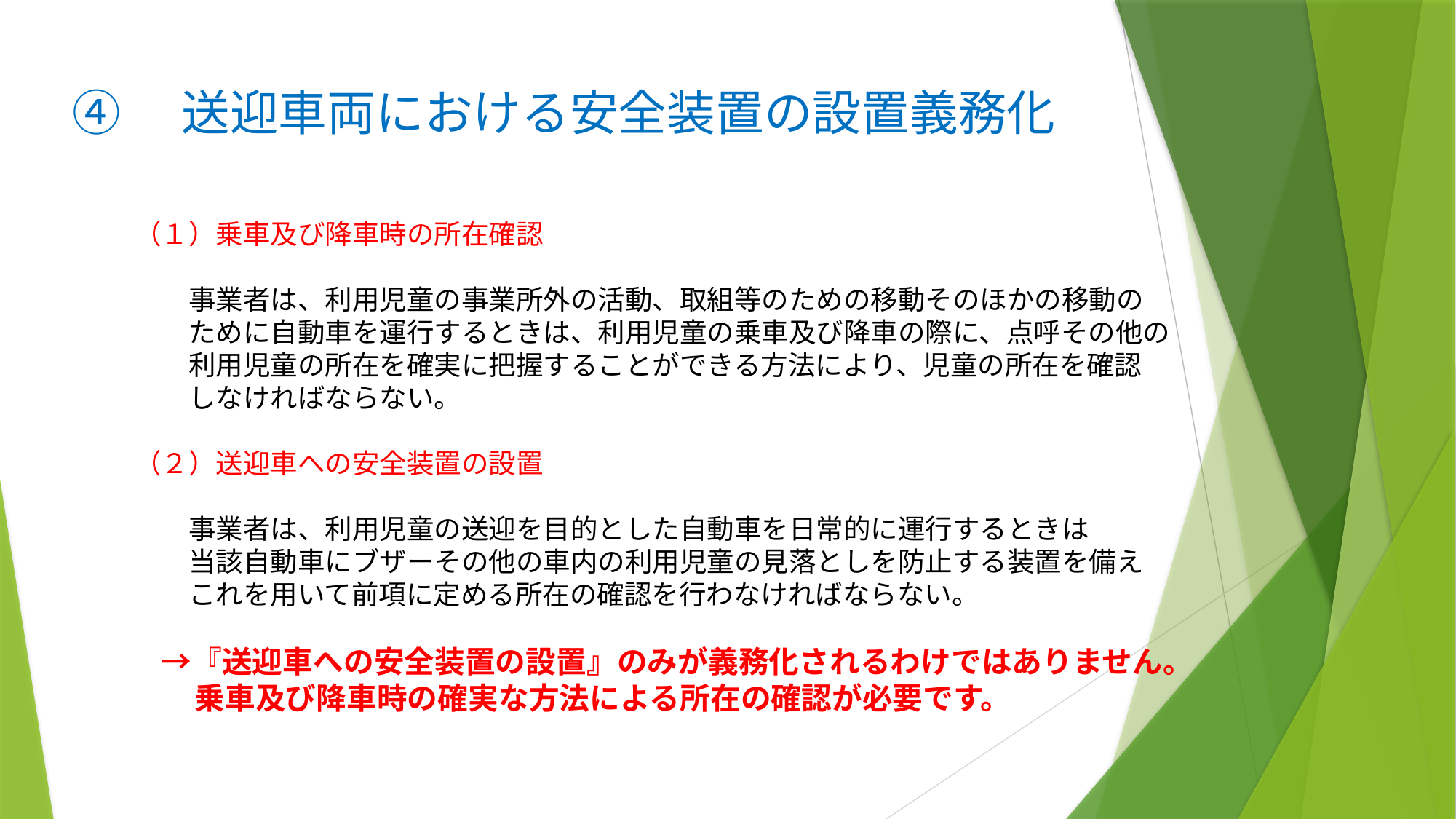

④　送迎車両における安全装置の設置義務化

（１）乗車及び降車時の所在確認

　　事業者は、利用児童の事業所外の活動、取組等のための移動そのほかの移動の
　　ために自動車を運行するときは、利用児童の乗車及び降車の際に、点呼その他の
　　利用児童の所在を確実に把握することができる方法により、児童の所在を確認
　　しなければならない。

（２）送迎車への安全装置の設置

　　事業者は、利用児童の送迎を目的とした自動車を日常的に運行するときは
　　当該自動車にブザーその他の車内の利用児童の見落としを防止する装置を備え
　　これを用いて前項に定める所在の確認を行わなければならない。

　→『送迎車への安全装置の設置』のみが義務化されるわけではありません。
　　乗車及び降車時の確実な方法による所在の確認が必要です。